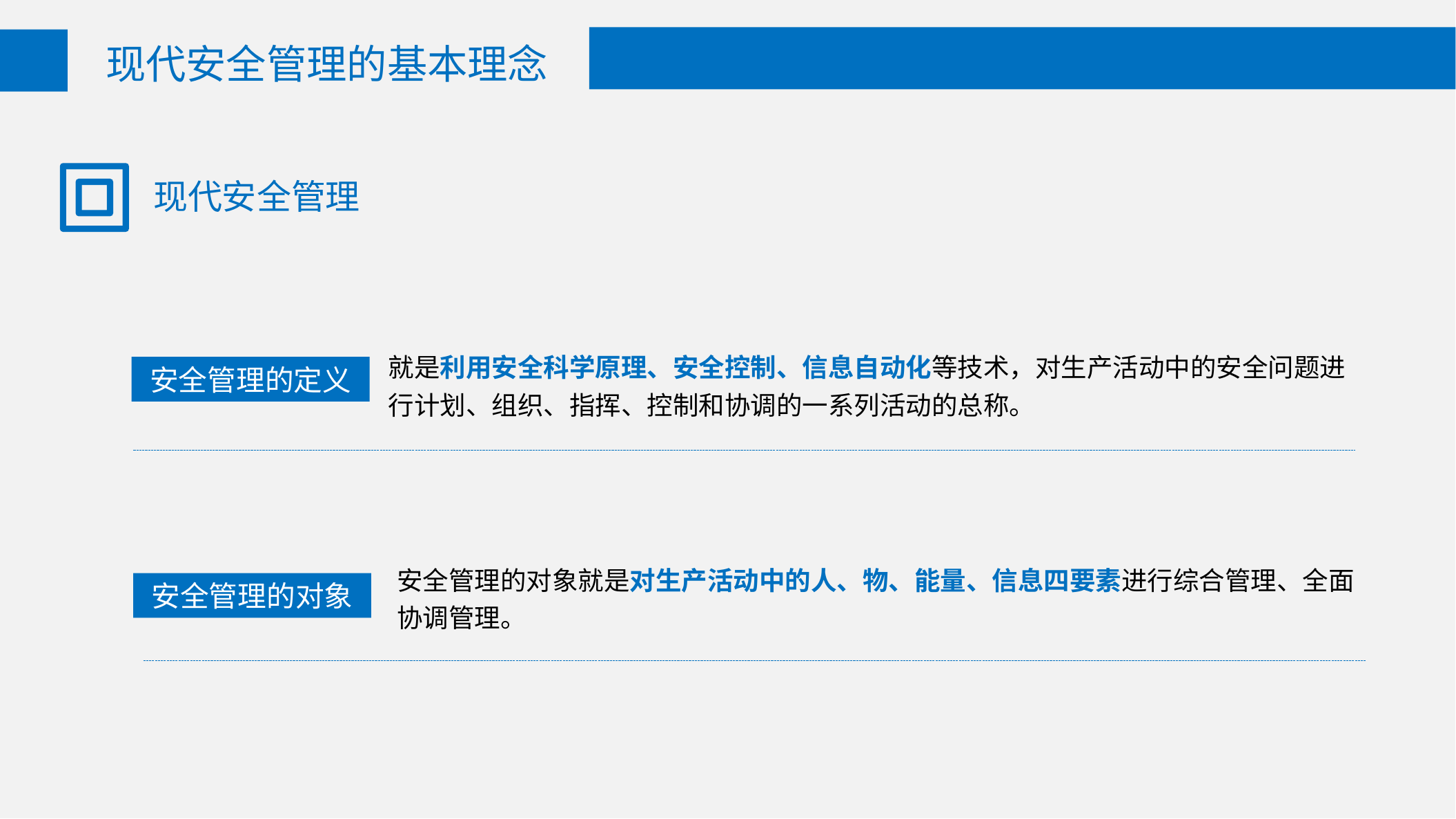

现代安全管理的基本理念

现代安全管理
就是利用安全科学原理、安全控制、信息自动化等技术，对生产活动中的安全问题进行计划、组织、指挥、控制和协调的一系列活动的总称。
安全管理的定义
安全管理的对象就是对生产活动中的人、物、能量、信息四要素进行综合管理、全面协调管理。
安全管理的对象